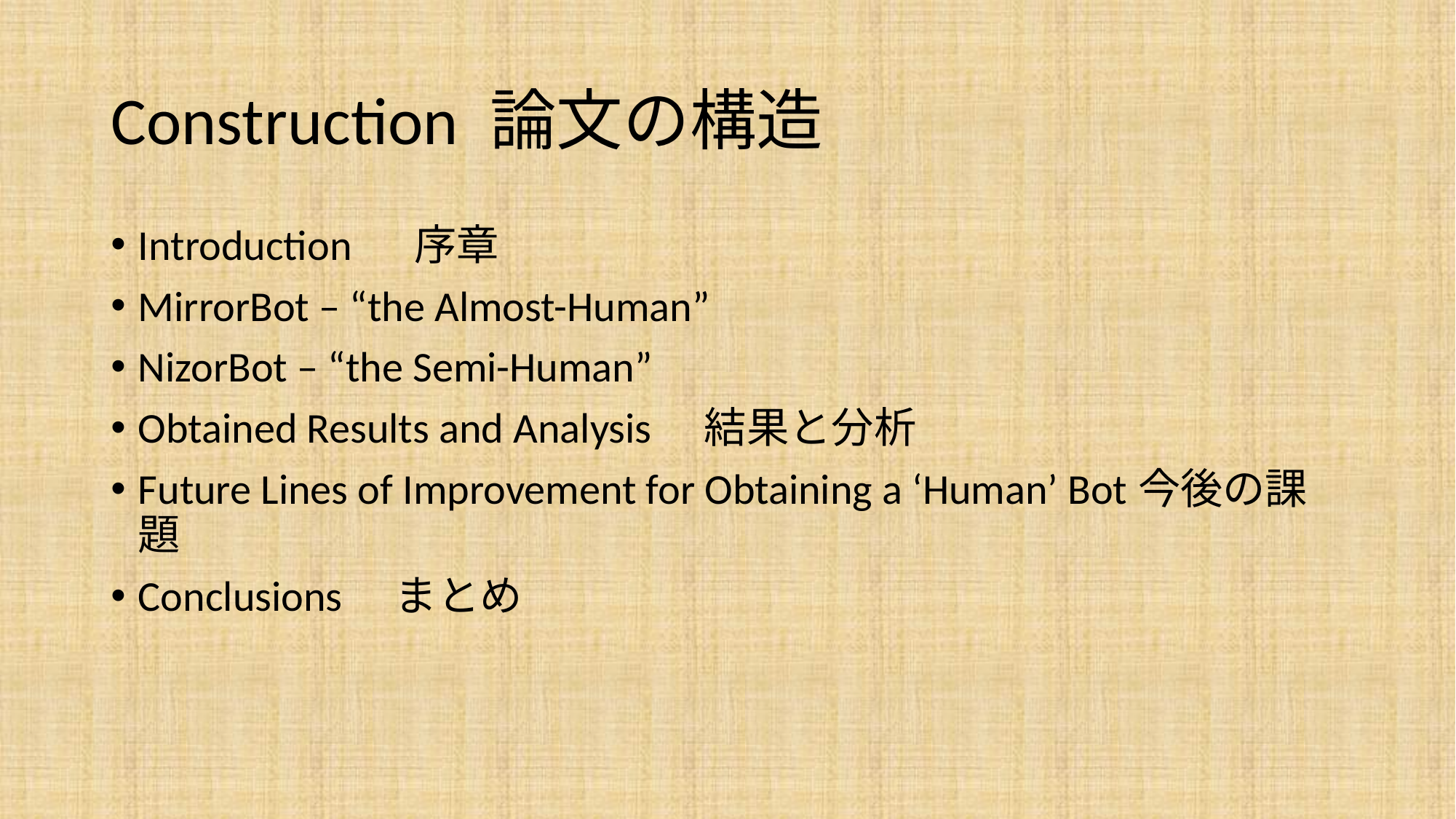

# Construction 論文の構造
Introduction 　序章
MirrorBot – “the Almost-Human”
NizorBot – “the Semi-Human”
Obtained Results and Analysis　結果と分析
Future Lines of Improvement for Obtaining a ‘Human’ Bot今後の課題
Conclusions　まとめ